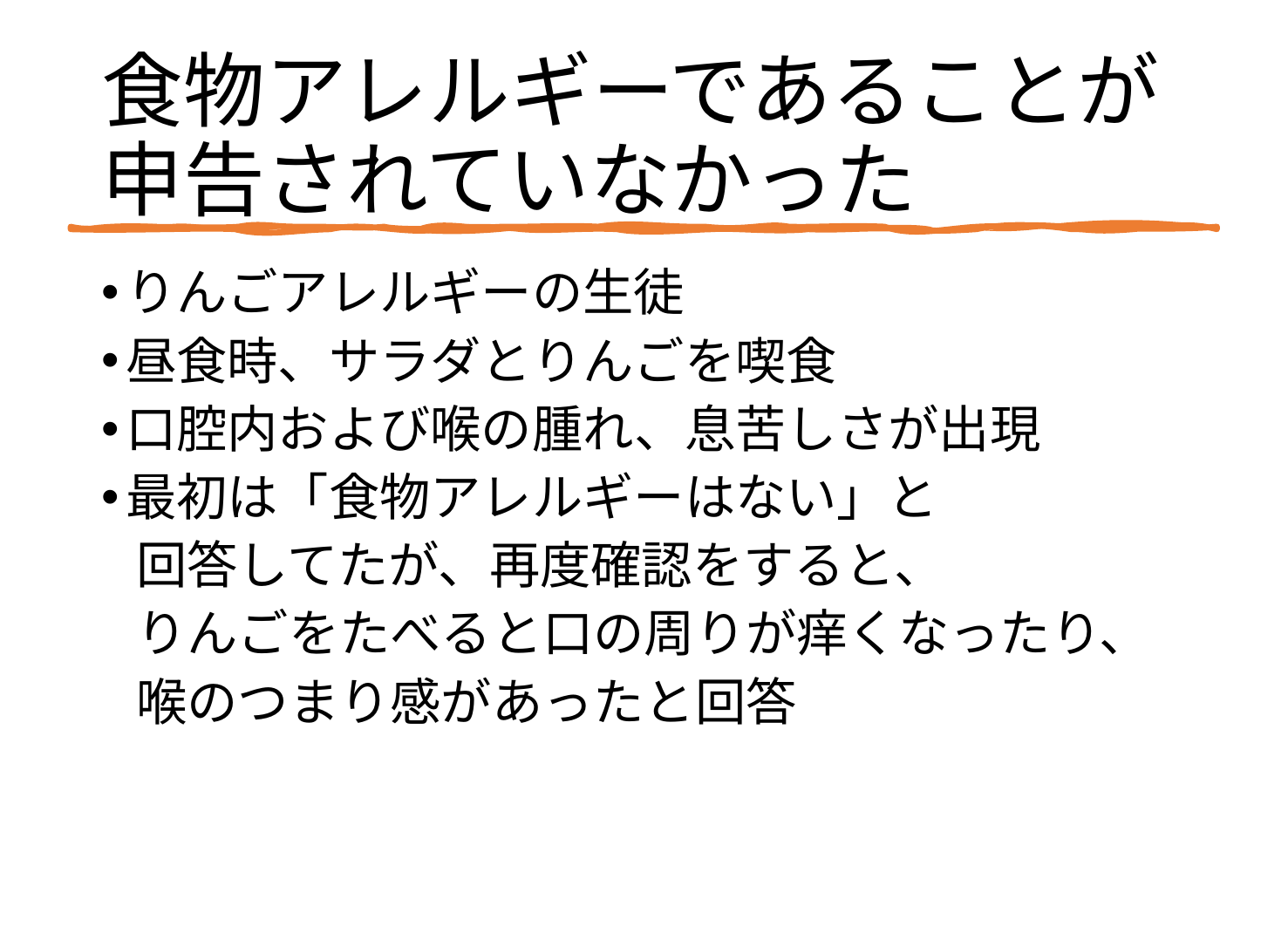

# 食物アレルギーであることが 申告されていなかった

りんごアレルギーの生徒
昼食時、サラダとりんごを喫食
口腔内および喉の腫れ、息苦しさが出現
最初は「食物アレルギーはない」と
  回答してたが、再度確認をすると、
  りんごをたべると口の周りが痒くなったり、
  喉のつまり感があったと回答